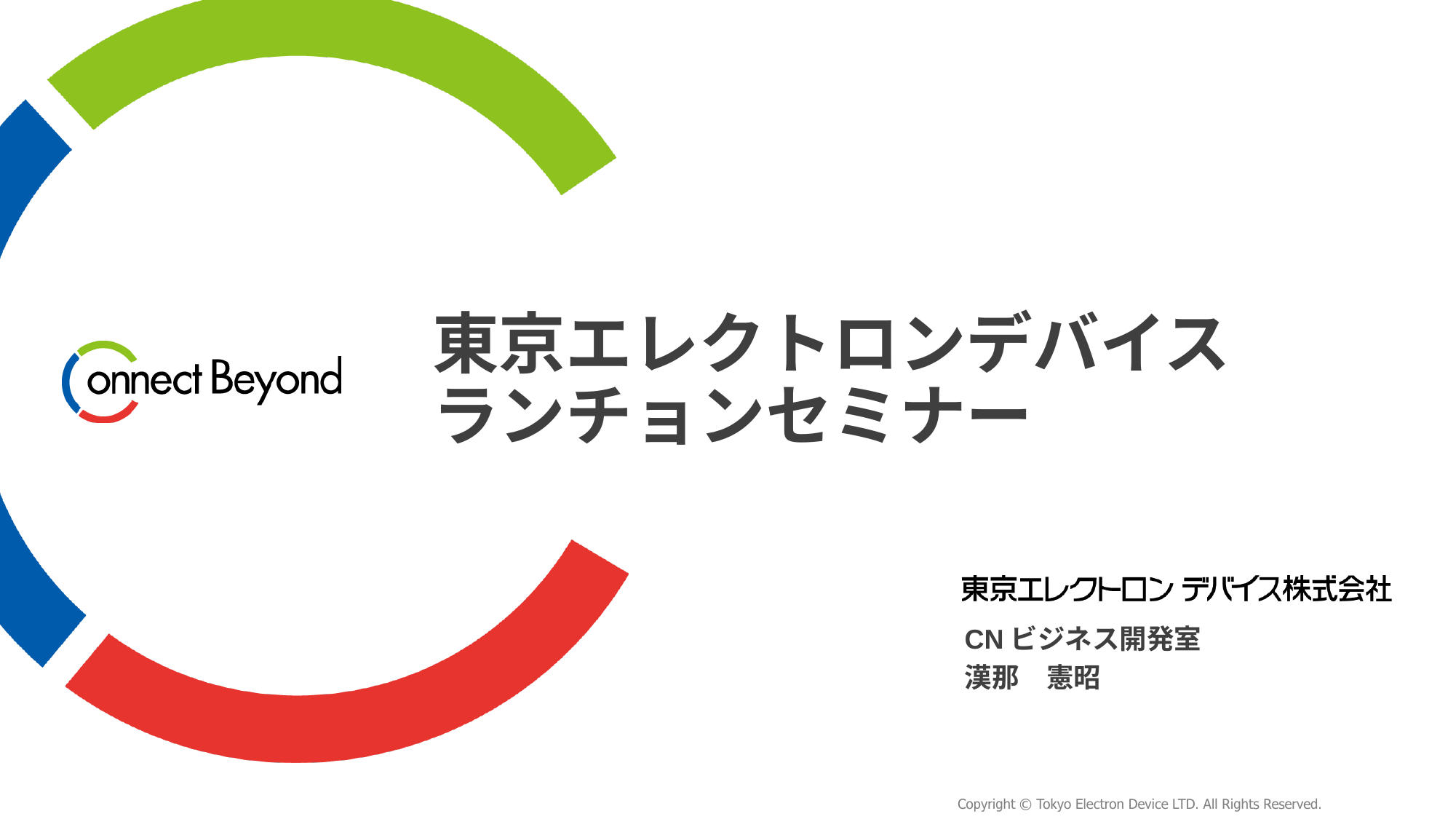

# 東京エレクトロンデバイス ランチョンセミナー
CNビジネス開発室
漢那　憲昭